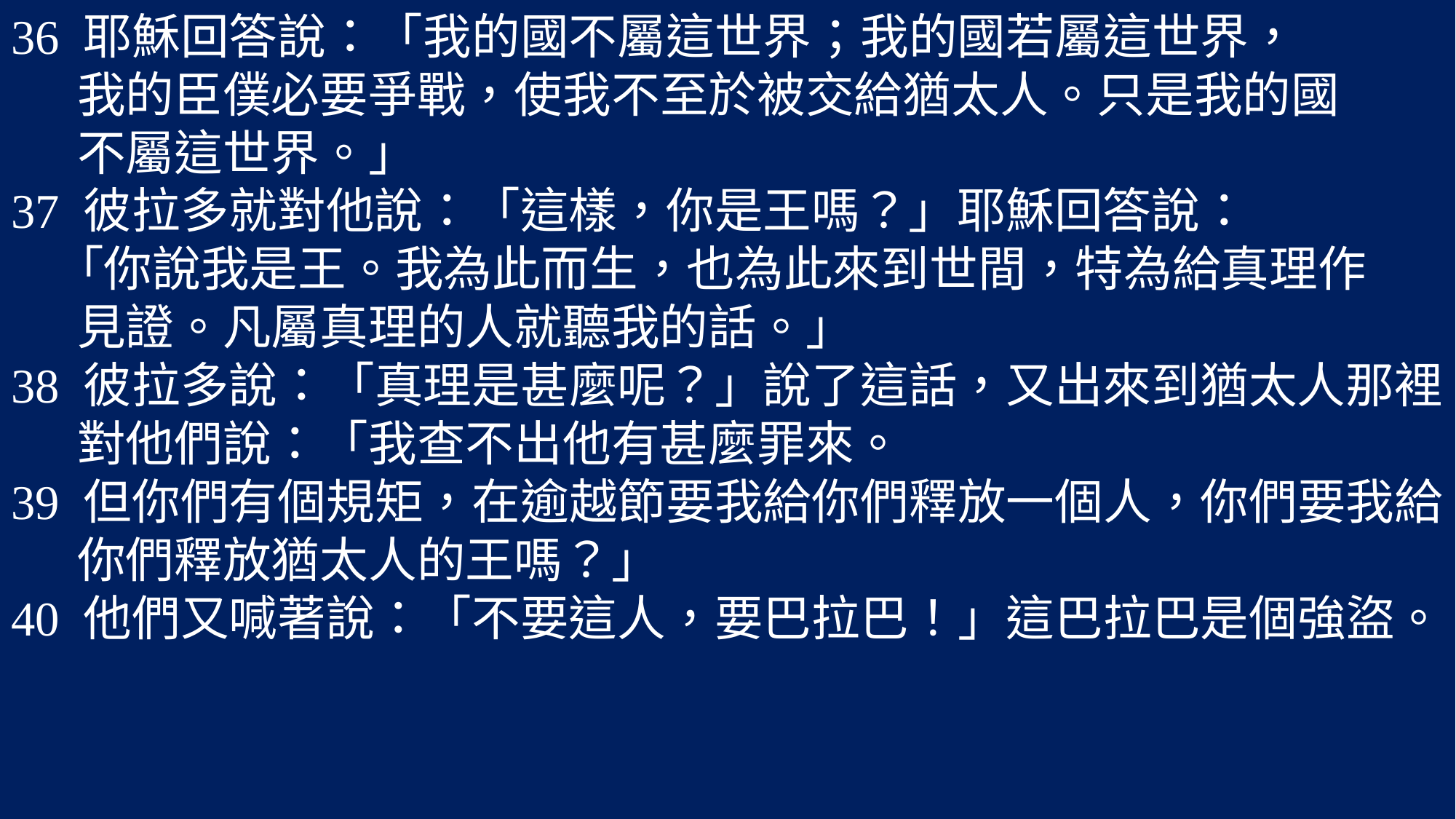

36 耶穌回答說：「我的國不屬這世界；我的國若屬這世界，
     我的臣僕必要爭戰，使我不至於被交給猶太人。只是我的國
     不屬這世界。」
37 彼拉多就對他說：「這樣，你是王嗎？」耶穌回答說：
   「你說我是王。我為此而生，也為此來到世間，特為給真理作
     見證。凡屬真理的人就聽我的話。」
38 彼拉多說：「真理是甚麼呢？」說了這話，又出來到猶太人那裡，
     對他們說：「我查不出他有甚麼罪來。
39 但你們有個規矩，在逾越節要我給你們釋放一個人，你們要我給
     你們釋放猶太人的王嗎？」
40 他們又喊著說：「不要這人，要巴拉巴！」這巴拉巴是個強盜。